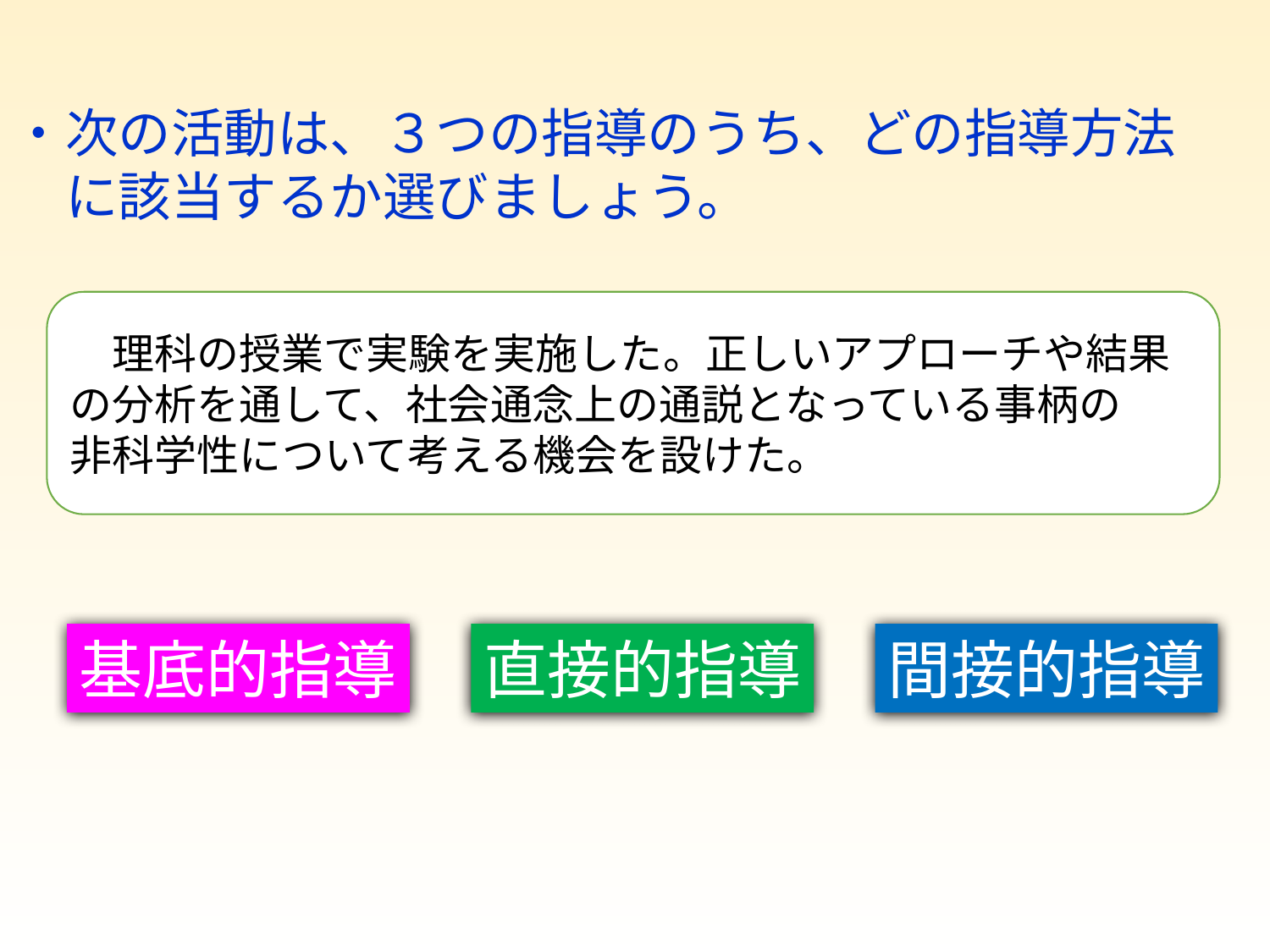

・次の活動は、３つの指導のうち、どの指導方法
　に該当するか選びましょう。
　理科の授業で実験を実施した。正しいアプローチや結果の分析を通して、社会通念上の通説となっている事柄の
非科学性について考える機会を設けた。
直接的指導
間接的指導
基底的指導